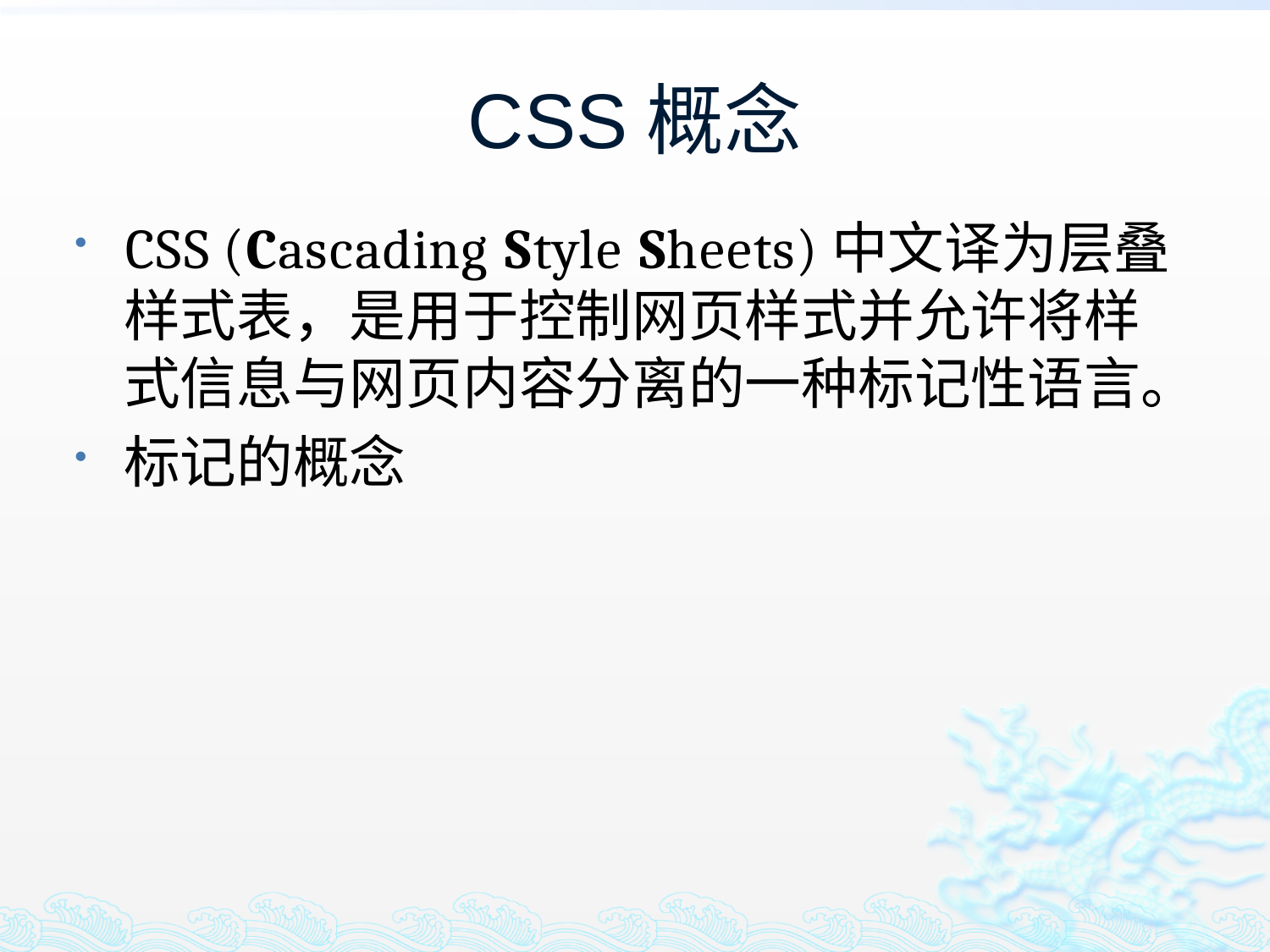

# CSS概念
CSS (Cascading Style Sheets)中文译为层叠样式表，是用于控制网页样式并允许将样式信息与网页内容分离的一种标记性语言。
标记的概念